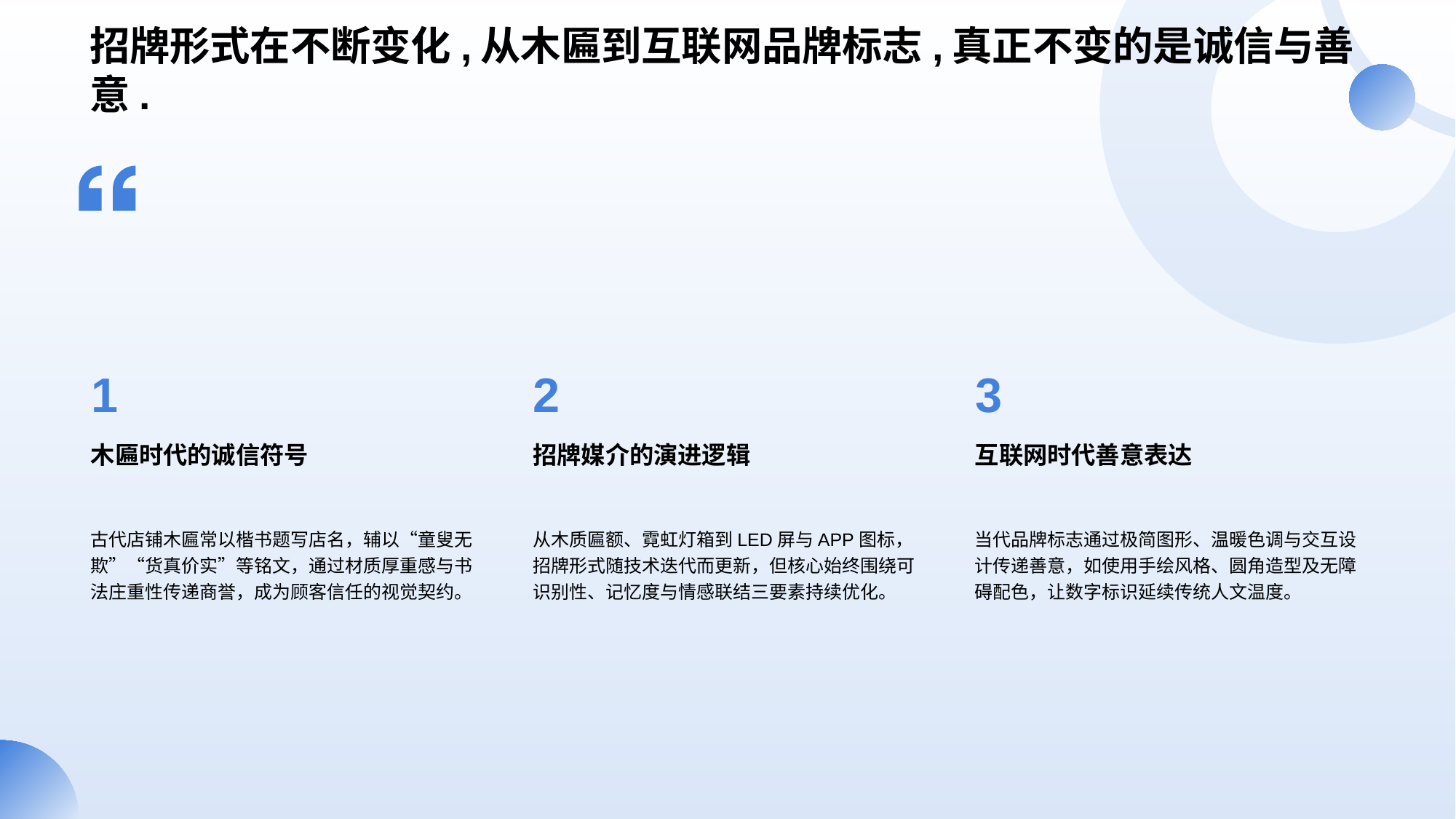

1
木匾时代的诚信符号
古代店铺木匾常以楷书题写店名，辅以“童叟无欺”“货真价实”等铭文，通过材质厚重感与书法庄重性传递商誉，成为顾客信任的视觉契约。
2
招牌媒介的演进逻辑
从木质匾额、霓虹灯箱到LED屏与APP图标，招牌形式随技术迭代而更新，但核心始终围绕可识别性、记忆度与情感联结三要素持续优化。
3
互联网时代善意表达
当代品牌标志通过极简图形、温暖色调与交互设计传递善意，如使用手绘风格、圆角造型及无障碍配色，让数字标识延续传统人文温度。
# 招牌形式在不断变化,从木匾到互联网品牌标志,真正不变的是诚信与善意.